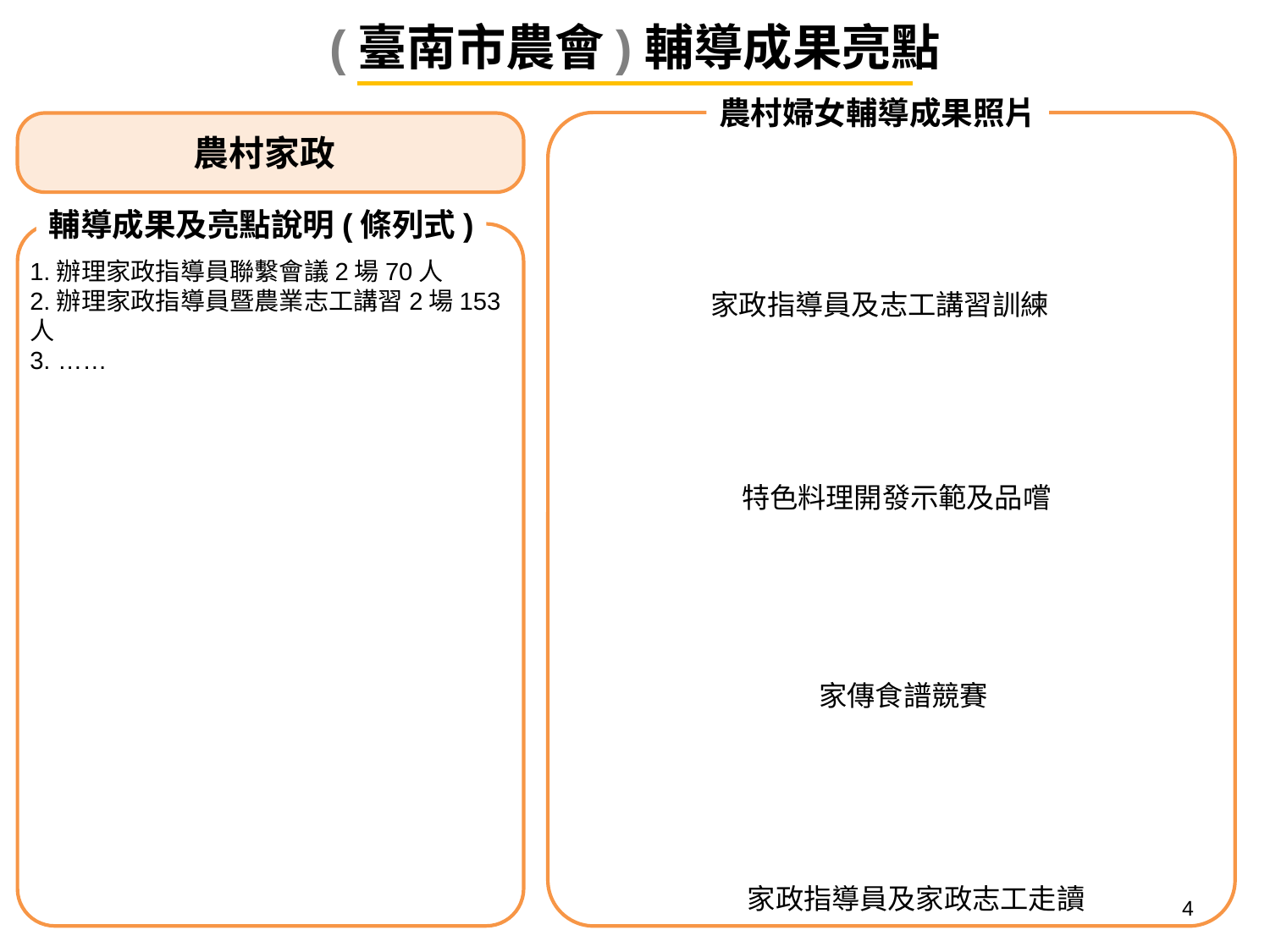

(臺南市農會)輔導成果亮點
農村婦女輔導成果照片

農村家政
輔導成果及亮點說明(條列式)

1.辦理家政指導員聯繫會議2場70人
2.辦理家政指導員暨農業志工講習2場153人
3. ……
家政指導員及志工講習訓練
特色料理開發示範及品嚐
家傳食譜競賽
家政指導員及家政志工走讀
4